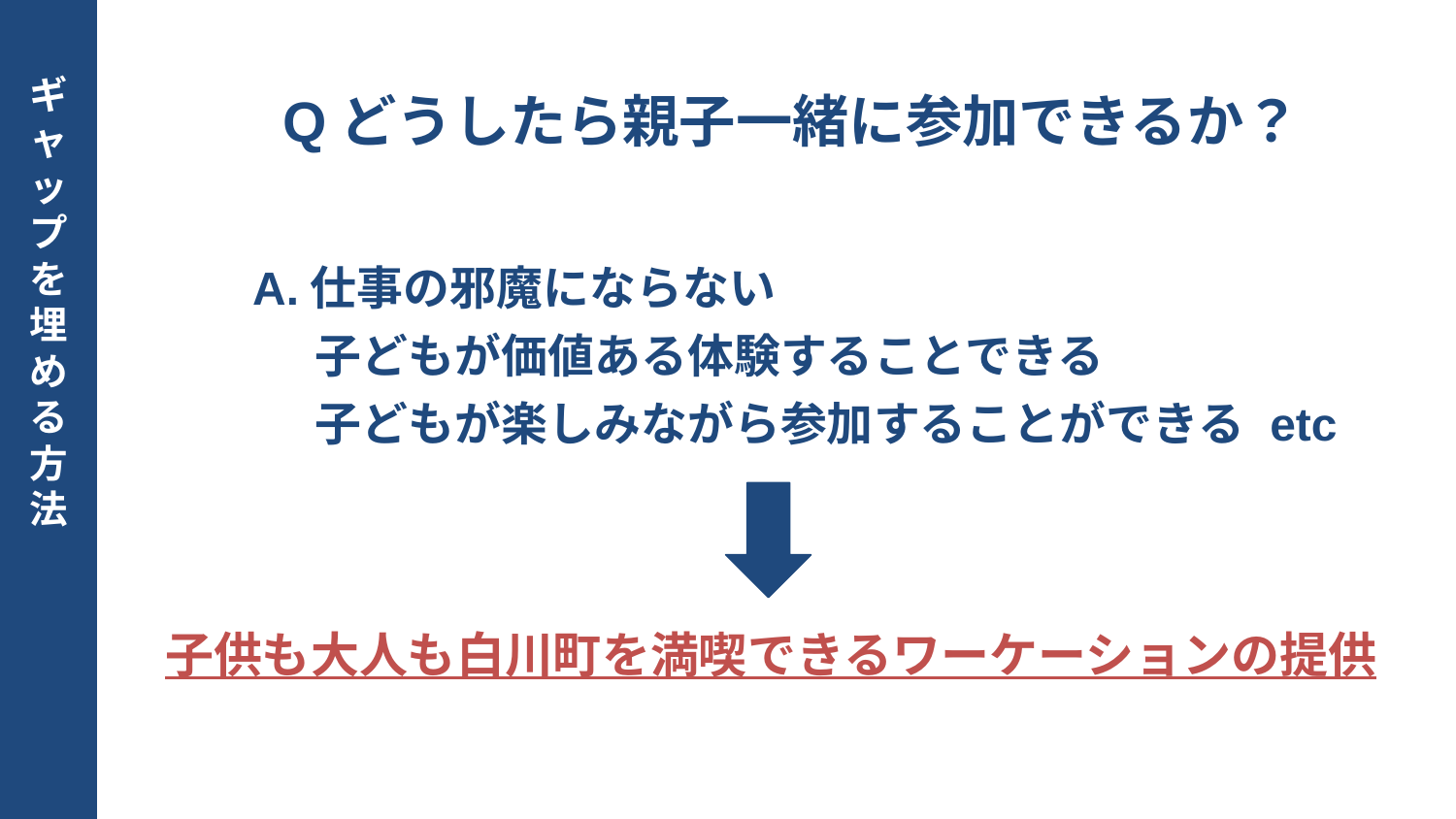

ギャップを埋める方法
Qどうしたら親子一緒に参加できるか？

A.仕事の邪魔にならない
    子どもが価値ある体験することできる
    子どもが楽しみながら参加することができる etc

子供も大人も白川町を満喫できるワーケーションの提供